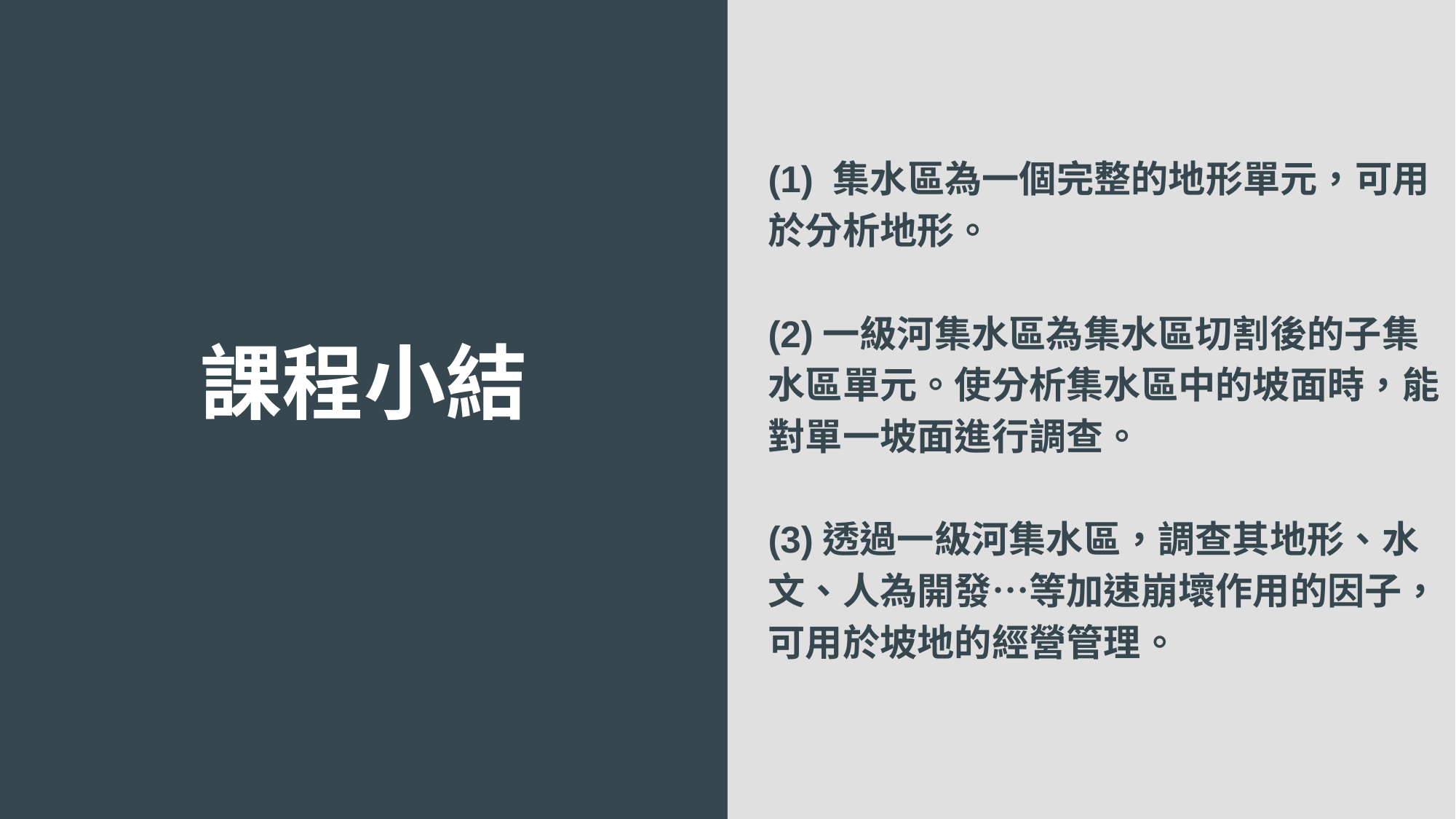

(1) 集水區為一個完整的地形單元，可用於分析地形。

(2)一級河集水區為集水區切割後的子集水區單元。使分析集水區中的坡面時，能對單一坡面進行調查。

(3)透過一級河集水區，調查其地形、水文、人為開發…等加速崩壞作用的因子，可用於坡地的經營管理。
# 課程小結